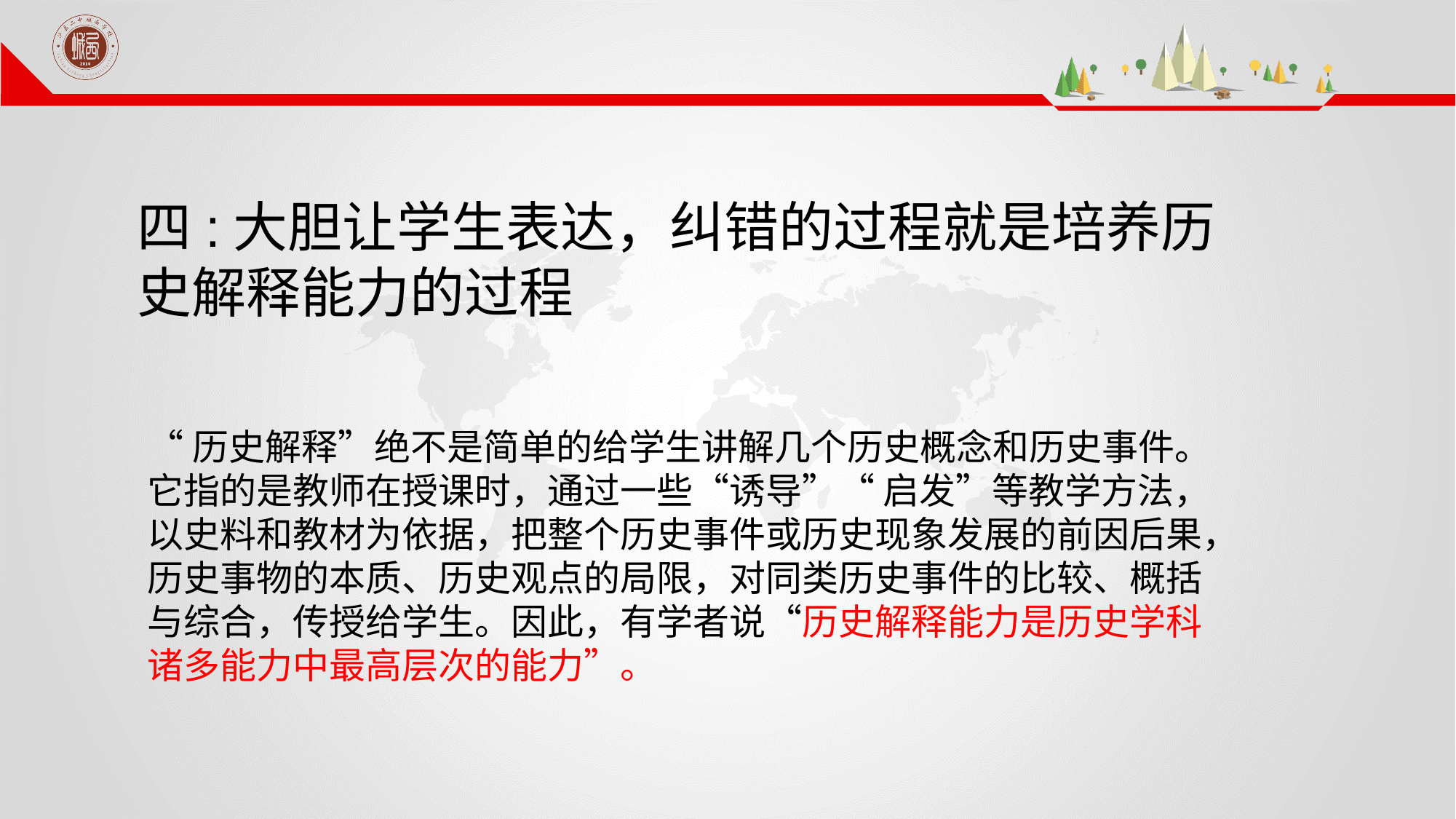

四:大胆让学生表达，纠错的过程就是培养历史解释能力的过程
“历史解释”绝不是简单的给学生讲解几个历史概念和历史事件。它指的是教师在授课时，通过一些“诱导”“ 启发”等教学方法，以史料和教材为依据，把整个历史事件或历史现象发展的前因后果，历史事物的本质、历史观点的局限，对同类历史事件的比较、概括与综合，传授给学生。因此，有学者说“历史解释能力是历史学科诸多能力中最高层次的能力”。